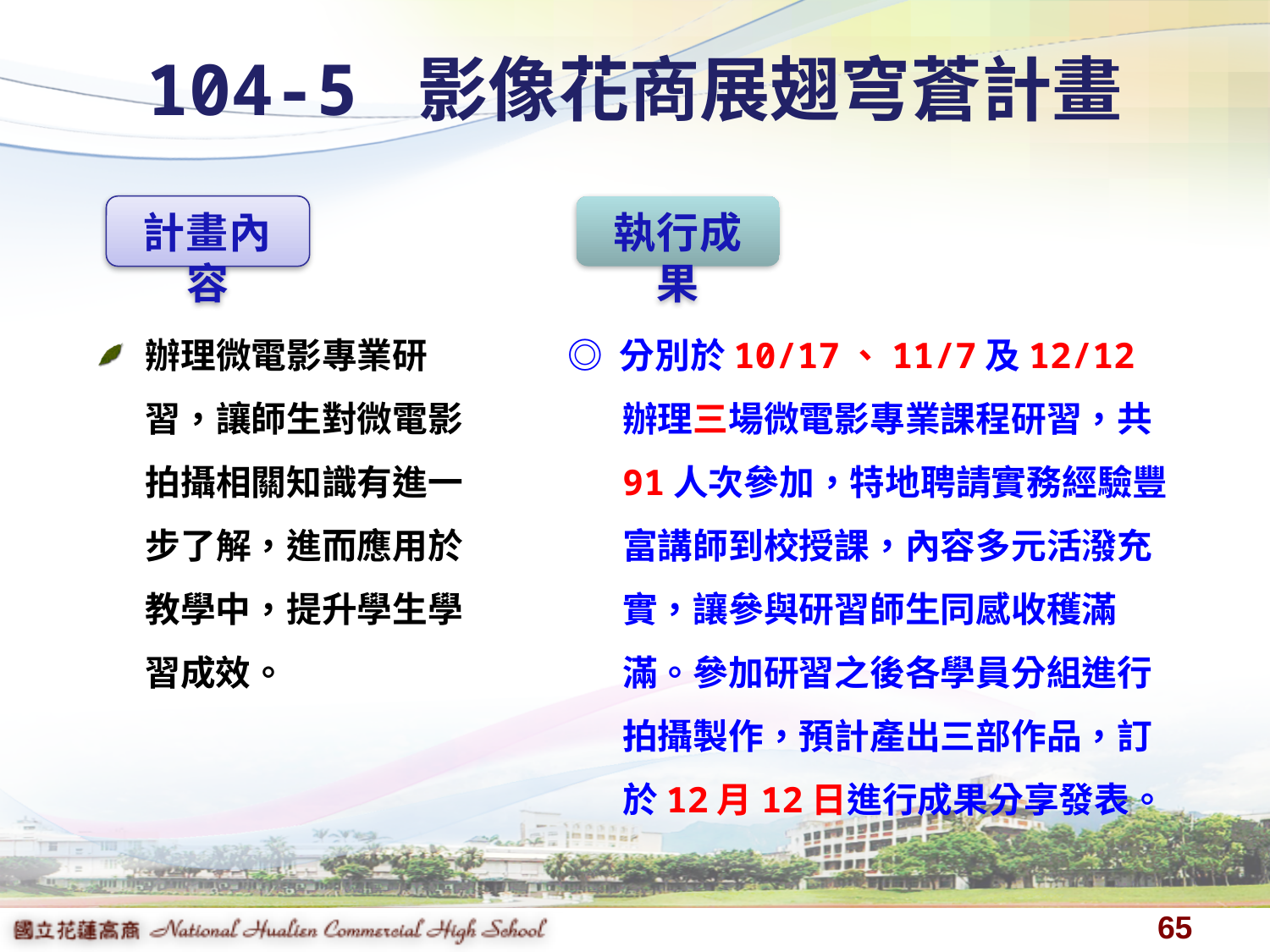

# 104-5 影像花商展翅穹蒼計畫
計畫內容
執行成果
辦理微電影專業研習，讓師生對微電影拍攝相關知識有進一步了解，進而應用於教學中，提升學生學習成效。
◎ 分別於10/17、11/7及12/12辦理三場微電影專業課程研習，共91人次參加，特地聘請實務經驗豐富講師到校授課，內容多元活潑充實，讓參與研習師生同感收穫滿滿。參加研習之後各學員分組進行拍攝製作，預計產出三部作品，訂於12月12日進行成果分享發表。